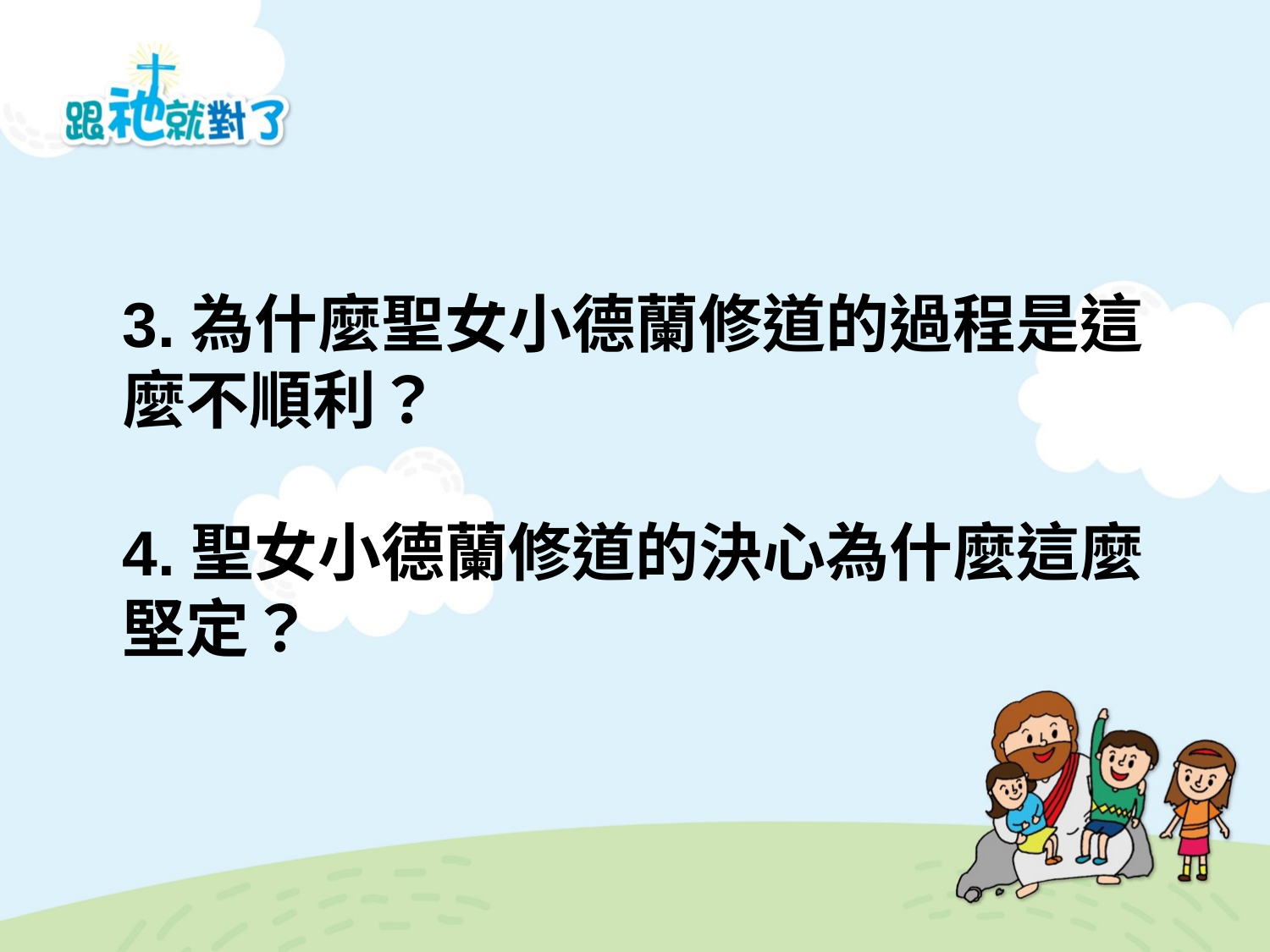

3.為什麼聖女小德蘭修道的過程是這麼不順利？

4.聖女小德蘭修道的決心為什麼這麼堅定？